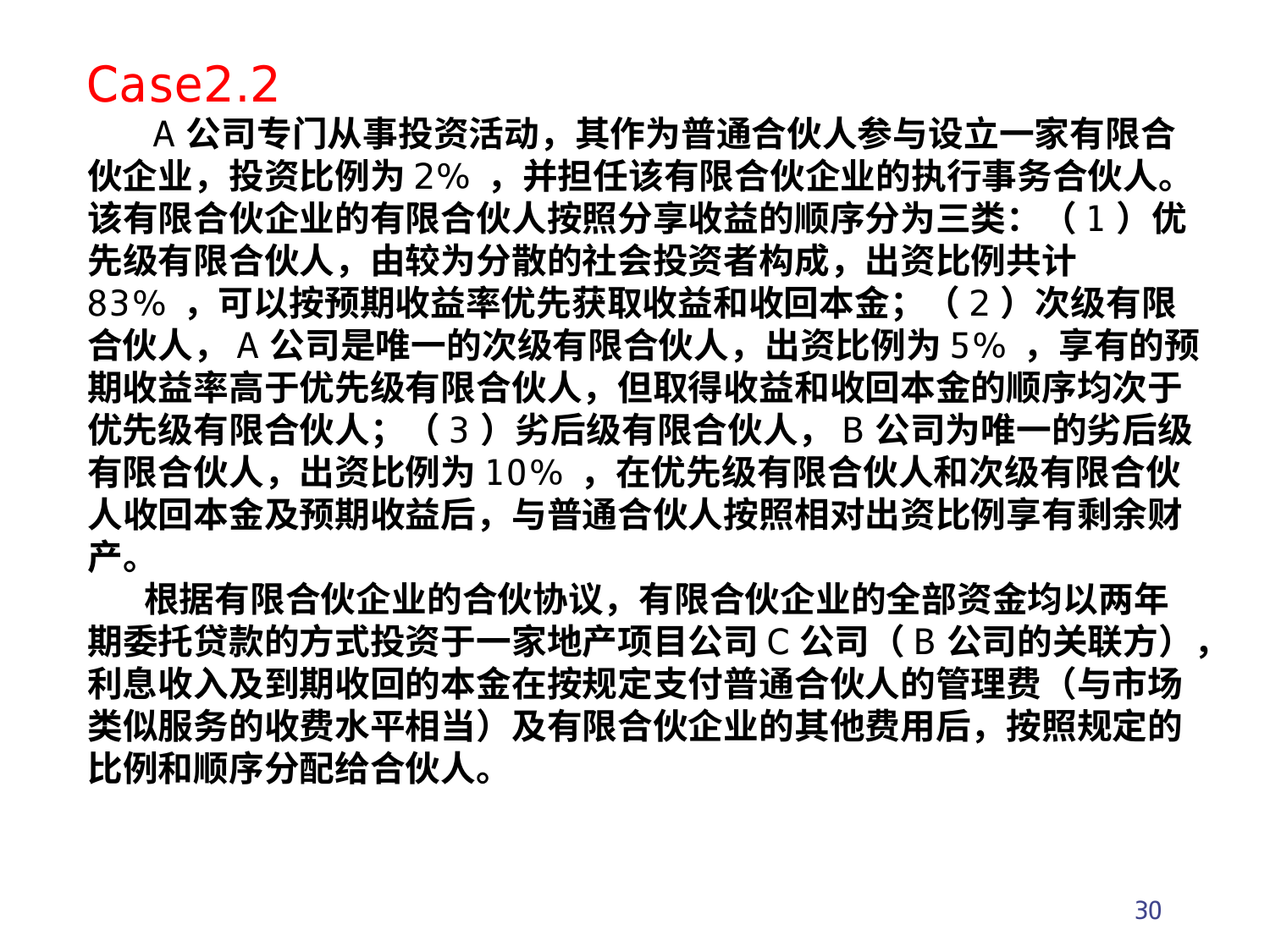

Case2.2
      A公司专门从事投资活动，其作为普通合伙人参与设立一家有限合伙企业，投资比例为2%，并担任该有限合伙企业的执行事务合伙人。该有限合伙企业的有限合伙人按照分享收益的顺序分为三类：（1）优先级有限合伙人，由较为分散的社会投资者构成，出资比例共计83%，可以按预期收益率优先获取收益和收回本金；（2）次级有限合伙人，A公司是唯一的次级有限合伙人，出资比例为5%，享有的预期收益率高于优先级有限合伙人，但取得收益和收回本金的顺序均次于优先级有限合伙人；（3）劣后级有限合伙人，B公司为唯一的劣后级有限合伙人，出资比例为10%，在优先级有限合伙人和次级有限合伙人收回本金及预期收益后，与普通合伙人按照相对出资比例享有剩余财产。
      根据有限合伙企业的合伙协议，有限合伙企业的全部资金均以两年期委托贷款的方式投资于一家地产项目公司C公司（B公司的关联方），利息收入及到期收回的本金在按规定支付普通合伙人的管理费（与市场类似服务的收费水平相当）及有限合伙企业的其他费用后，按照规定的比例和顺序分配给合伙人。
30